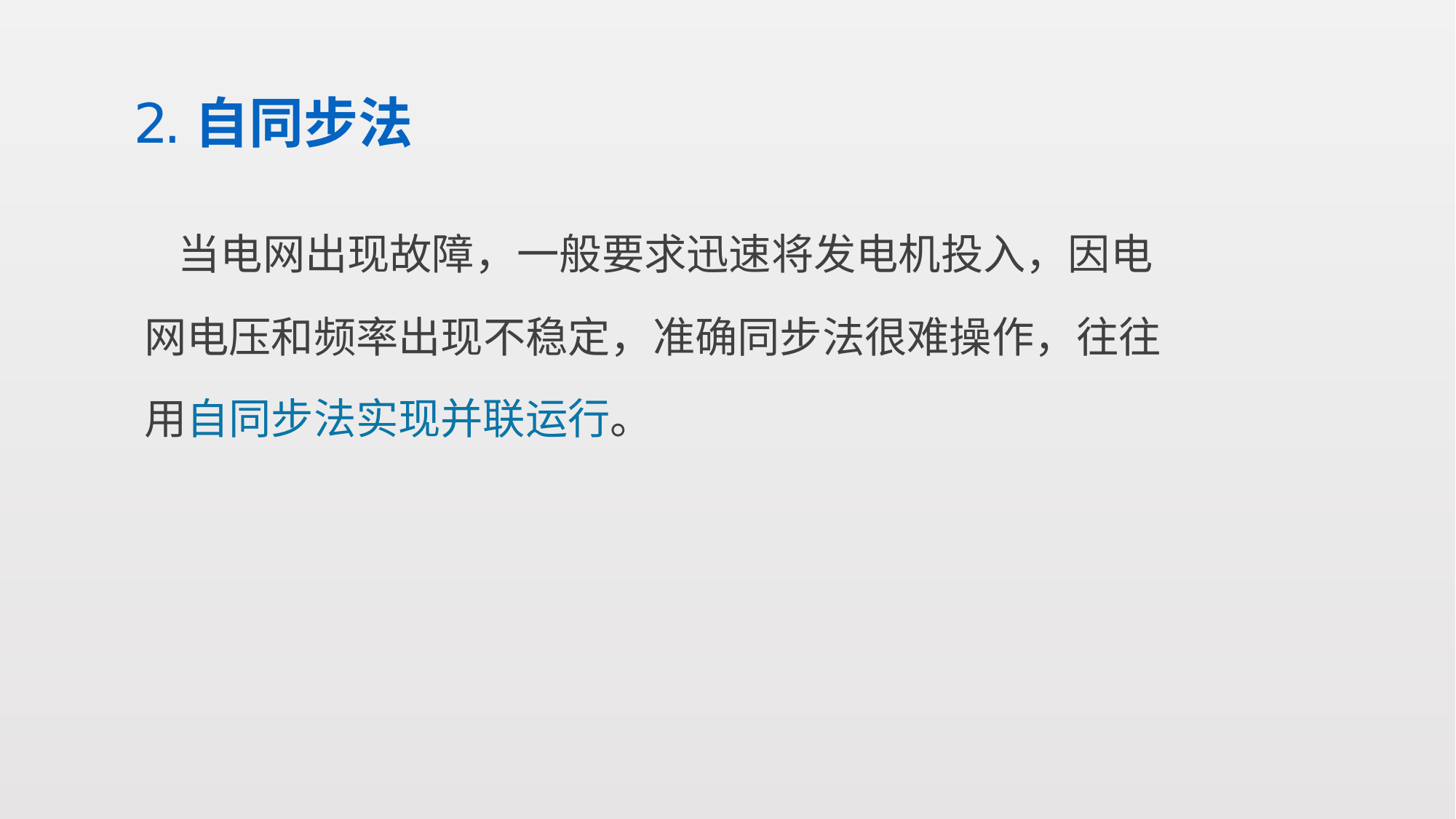

2.自同步法
  当电网出现故障，一般要求迅速将发电机投入，因电网电压和频率出现不稳定，准确同步法很难操作，往往用自同步法实现并联运行。